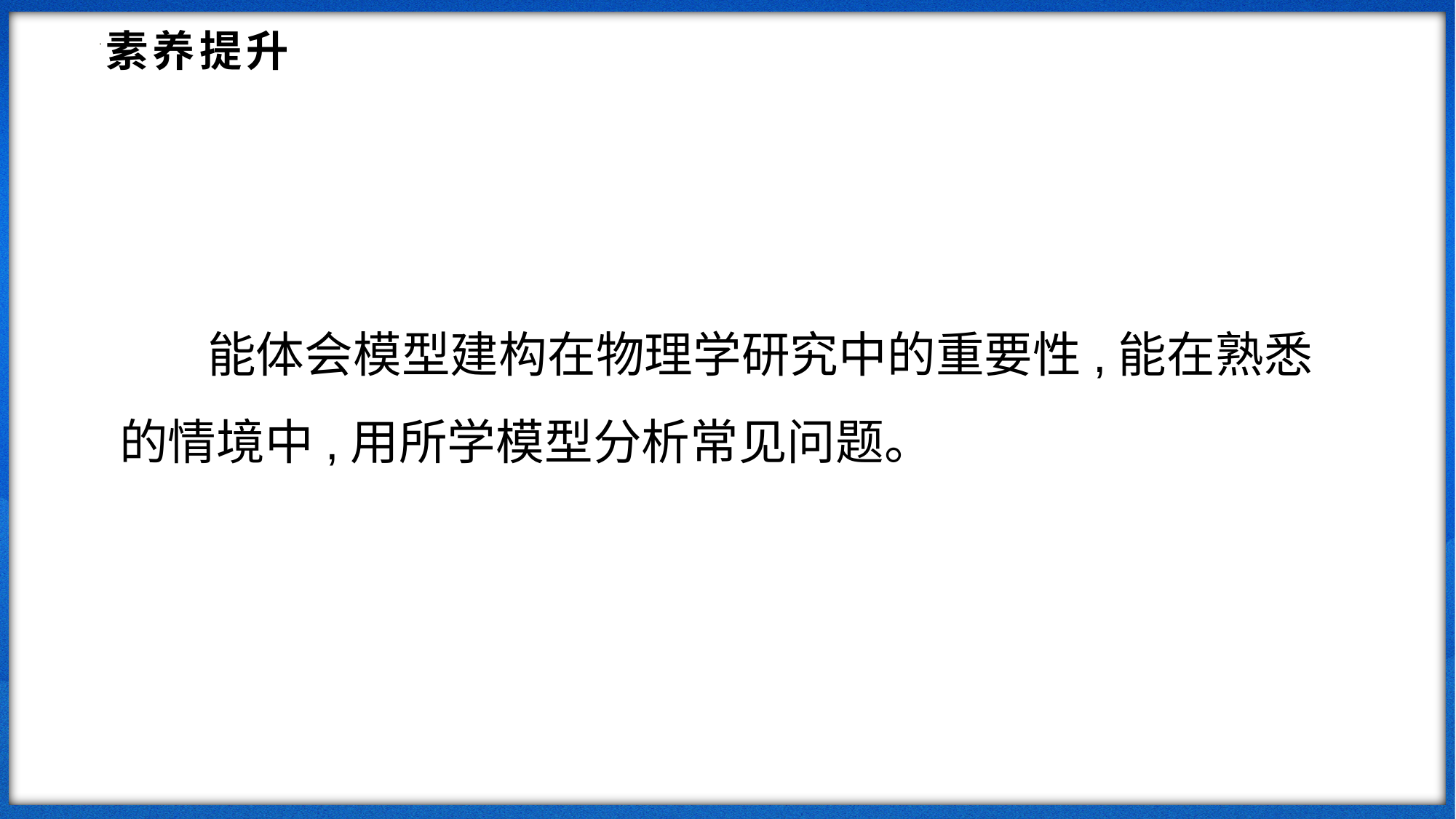

素养提升
       能体会模型建构在物理学研究中的重要性,能在熟悉的情境中,用所学模型分析常见问题。